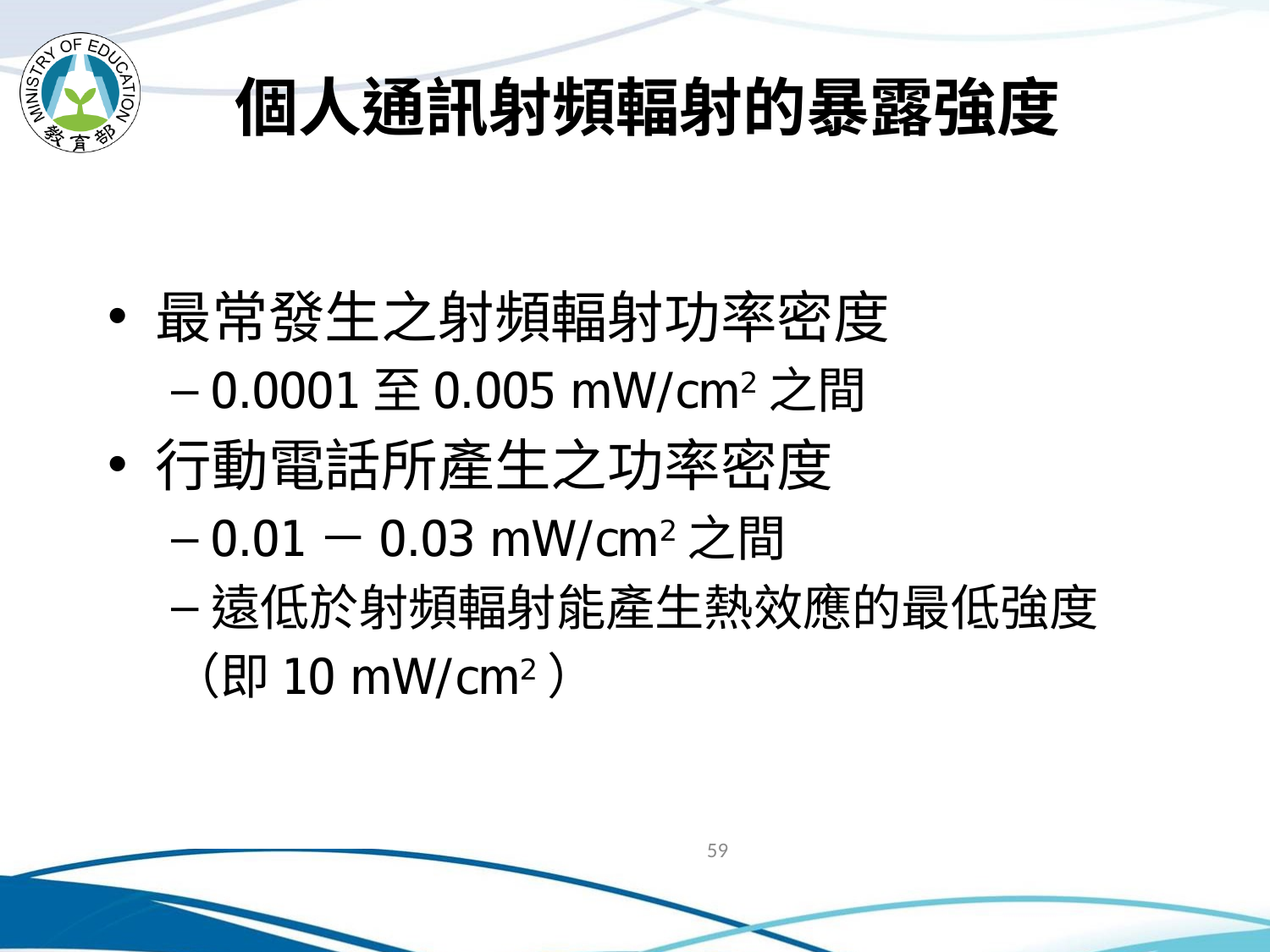

# 個人通訊射頻輻射的暴露強度
最常發生之射頻輻射功率密度
0.0001至0.005 mW/cm2之間
行動電話所產生之功率密度
0.01－0.03 mW/cm2之間
遠低於射頻輻射能產生熱效應的最低強度
（即10 mW/cm2）
59